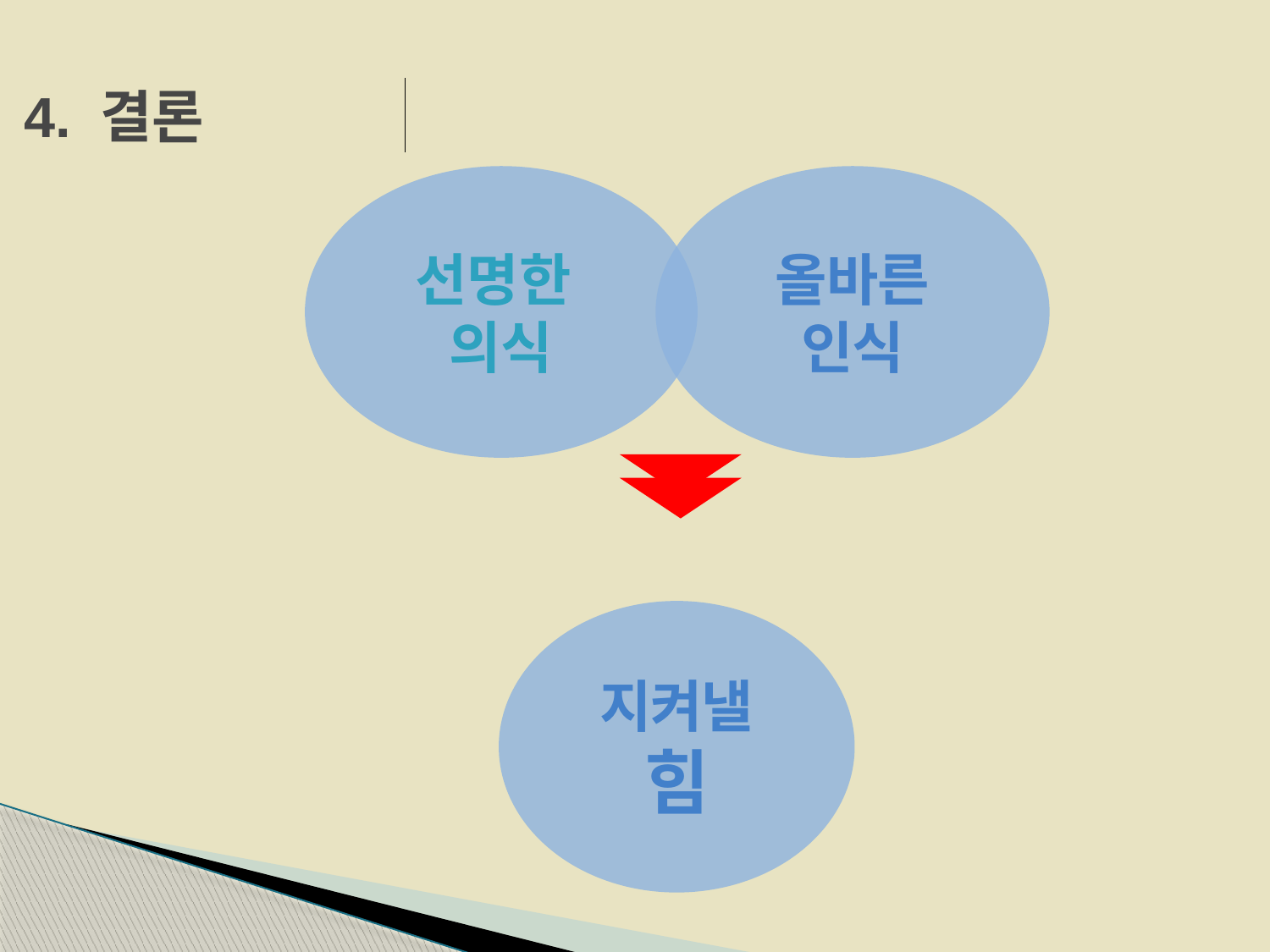

# 4. 결론
선명한
의식
올바른
인식
지켜낼
힘